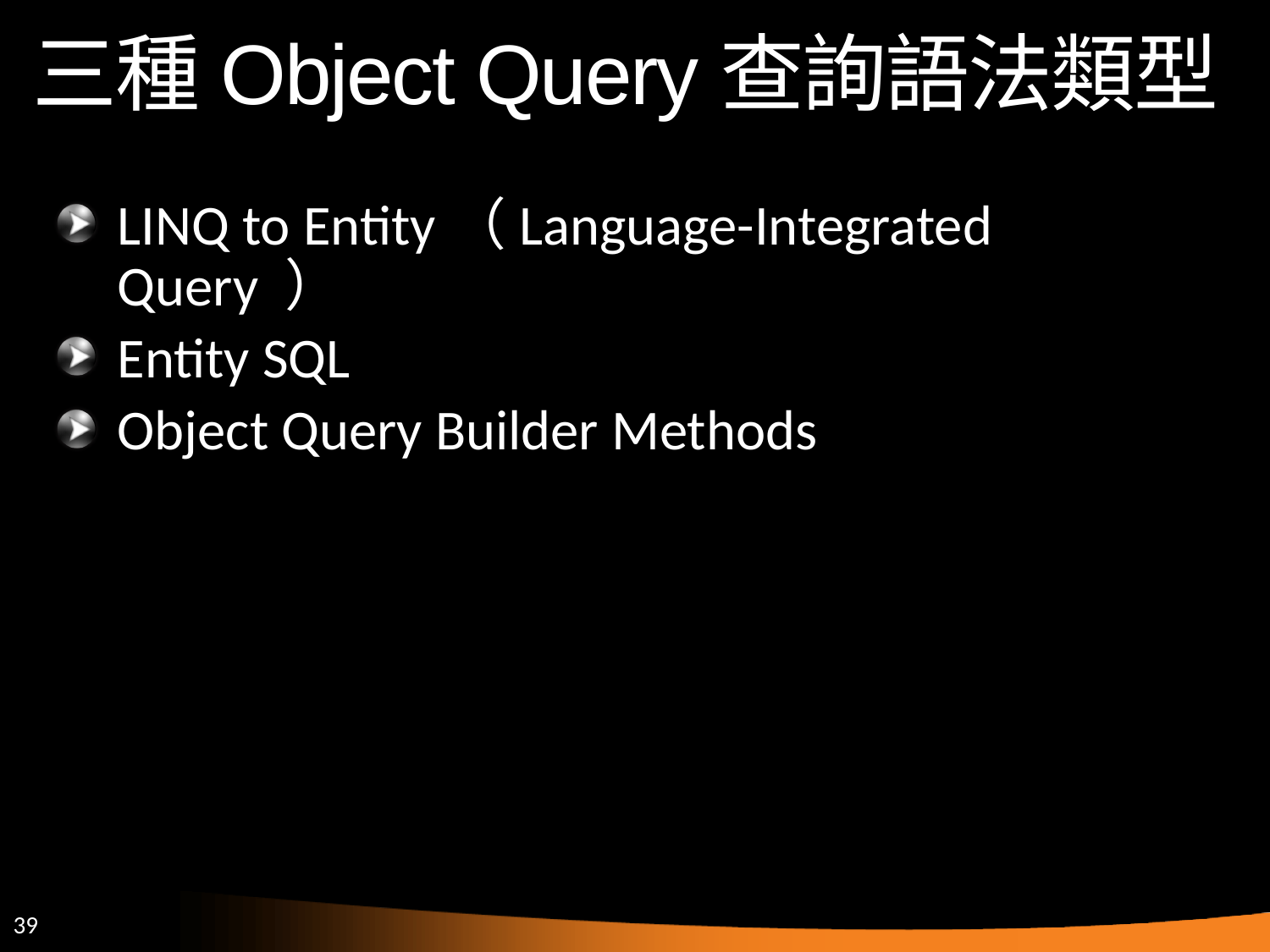

# 三種Object Query查詢語法類型
LINQ to Entity（Language-Integrated Query ）
Entity SQL
Object Query Builder Methods